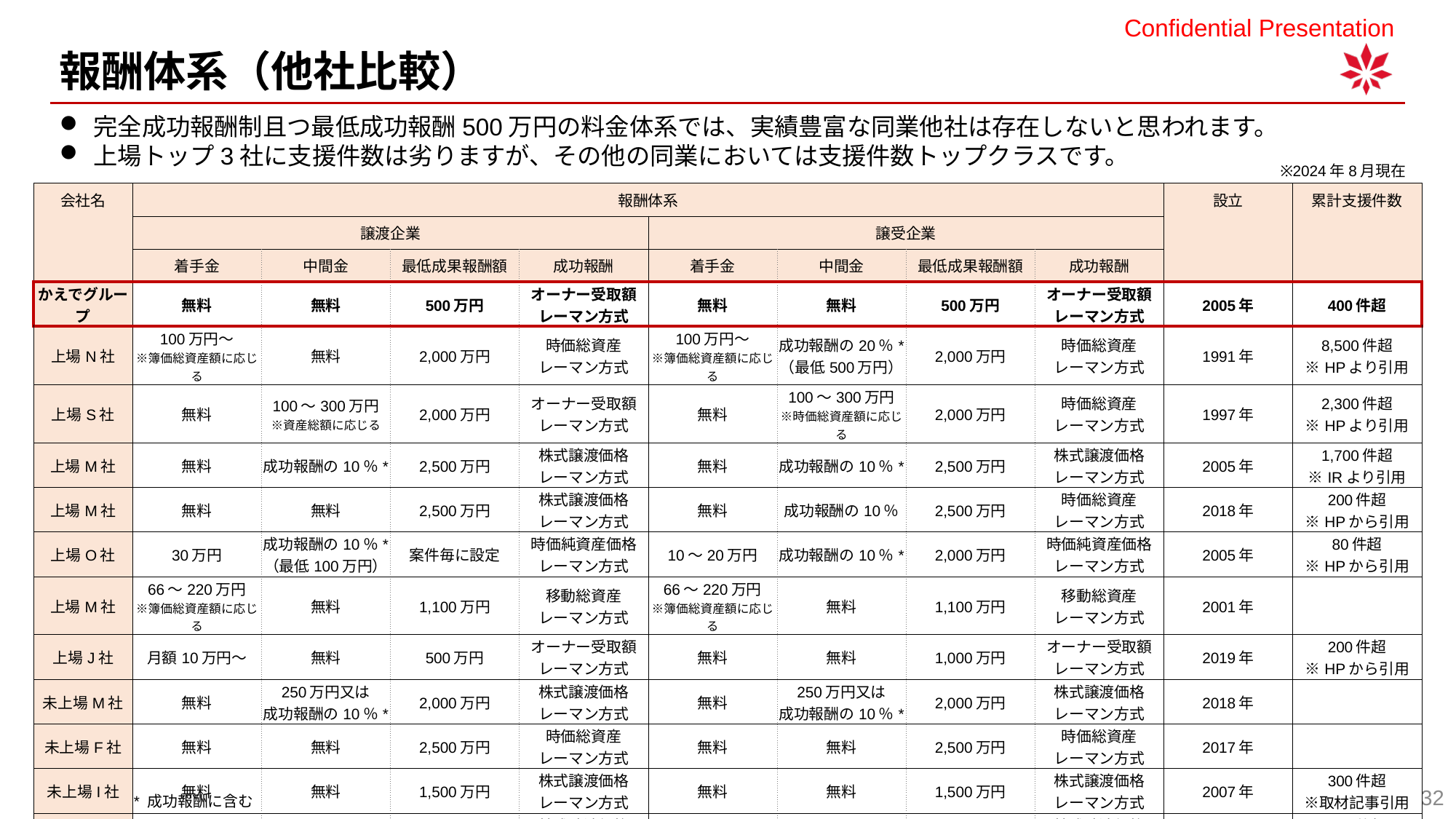

報酬体系（他社比較）
完全成功報酬制且つ最低成功報酬500万円の料金体系では、実績豊富な同業他社は存在しないと思われます。
上場トップ3社に支援件数は劣りますが、その他の同業においては支援件数トップクラスです。
※2024年8月現在
| 会社名 | 報酬体系 |  |  |  |  |  |  |  | 設立 | 累計支援件数 |
| --- | --- | --- | --- | --- | --- | --- | --- | --- | --- | --- |
|  | 譲渡企業 |  |  |  | 譲受企業 |  |  |  |  |  |
|  | 着手金 | 中間金 | 最低成果報酬額 | 成功報酬 | 着手金 | 中間金 | 最低成果報酬額 | 成功報酬 |  |  |
| かえでグループ | 無料 | 無料 | 500万円 | オーナー受取額 レーマン方式 | 無料 | 無料 | 500万円 | オーナー受取額 レーマン方式 | 2005年 | 400件超 |
| 上場N社 | 100万円～ ※簿価総資産額に応じる | 無料 | 2,000万円 | 時価総資産 レーマン方式 | 100万円～ ※簿価総資産額に応じる | 成功報酬の20％\* （最低500万円） | 2,000万円 | 時価総資産 レーマン方式 | 1991年 | 8,500件超 ※HPより引用 |
| 上場S社 | 無料 | 100～300万円 ※資産総額に応じる | 2,000万円 | オーナー受取額 レーマン方式 | 無料 | 100～300万円 ※時価総資産額に応じる | 2,000万円 | 時価総資産 レーマン方式 | 1997年 | 2,300件超 ※HPより引用 |
| 上場M社 | 無料 | 成功報酬の10％\* | 2,500万円 | 株式譲渡価格 レーマン方式 | 無料 | 成功報酬の10％\* | 2,500万円 | 株式譲渡価格 レーマン方式 | 2005年 | 1,700件超 ※IRより引用 |
| 上場M社 | 無料 | 無料 | 2,500万円 | 株式譲渡価格 レーマン方式 | 無料 | 成功報酬の10％ | 2,500万円 | 時価総資産 レーマン方式 | 2018年 | 200件超 ※HPから引用 |
| 上場O社 | 30万円 | 成功報酬の10％\* （最低100万円） | 案件毎に設定 | 時価純資産価格 レーマン方式 | 10～20万円 | 成功報酬の10％\* | 2,000万円 | 時価純資産価格 レーマン方式 | 2005年 | 80件超 ※HPから引用 |
| 上場M社 | 66～220万円 ※簿価総資産額に応じる | 無料 | 1,100万円 | 移動総資産 レーマン方式 | 66～220万円 ※簿価総資産額に応じる | 無料 | 1,100万円 | 移動総資産 レーマン方式 | 2001年 |  |
| 上場J社 | 月額10万円～ | 無料 | 500万円 | オーナー受取額 レーマン方式 | 無料 | 無料 | 1,000万円 | オーナー受取額 レーマン方式 | 2019年 | 200件超 ※HPから引用 |
| 未上場M社 | 無料 | 250万円又は 成功報酬の10％\* | 2,000万円 | 株式譲渡価格 レーマン方式 | 無料 | 250万円又は 成功報酬の10％\* | 2,000万円 | 株式譲渡価格 レーマン方式 | 2018年 |  |
| 未上場F社 | 無料 | 無料 | 2,500万円 | 時価総資産 レーマン方式 | 無料 | 無料 | 2,500万円 | 時価総資産 レーマン方式 | 2017年 |  |
| 未上場I社 | 無料 | 無料 | 1,500万円 | 株式譲渡価格 レーマン方式 | 無料 | 無料 | 1,500万円 | 株式譲渡価格 レーマン方式 | 2007年 | 300件超 ※取材記事引用 |
| 未上場K社 | 無料 | 100万円\* | 1,000万円 | 株式譲渡価格 レーマン方式 | 無料 | 100万円\* | 1,000万円 | 株式譲渡価格 レーマン方式 | 2015年 | 400件超 ※HPから引用 |
32
* 成功報酬に含む